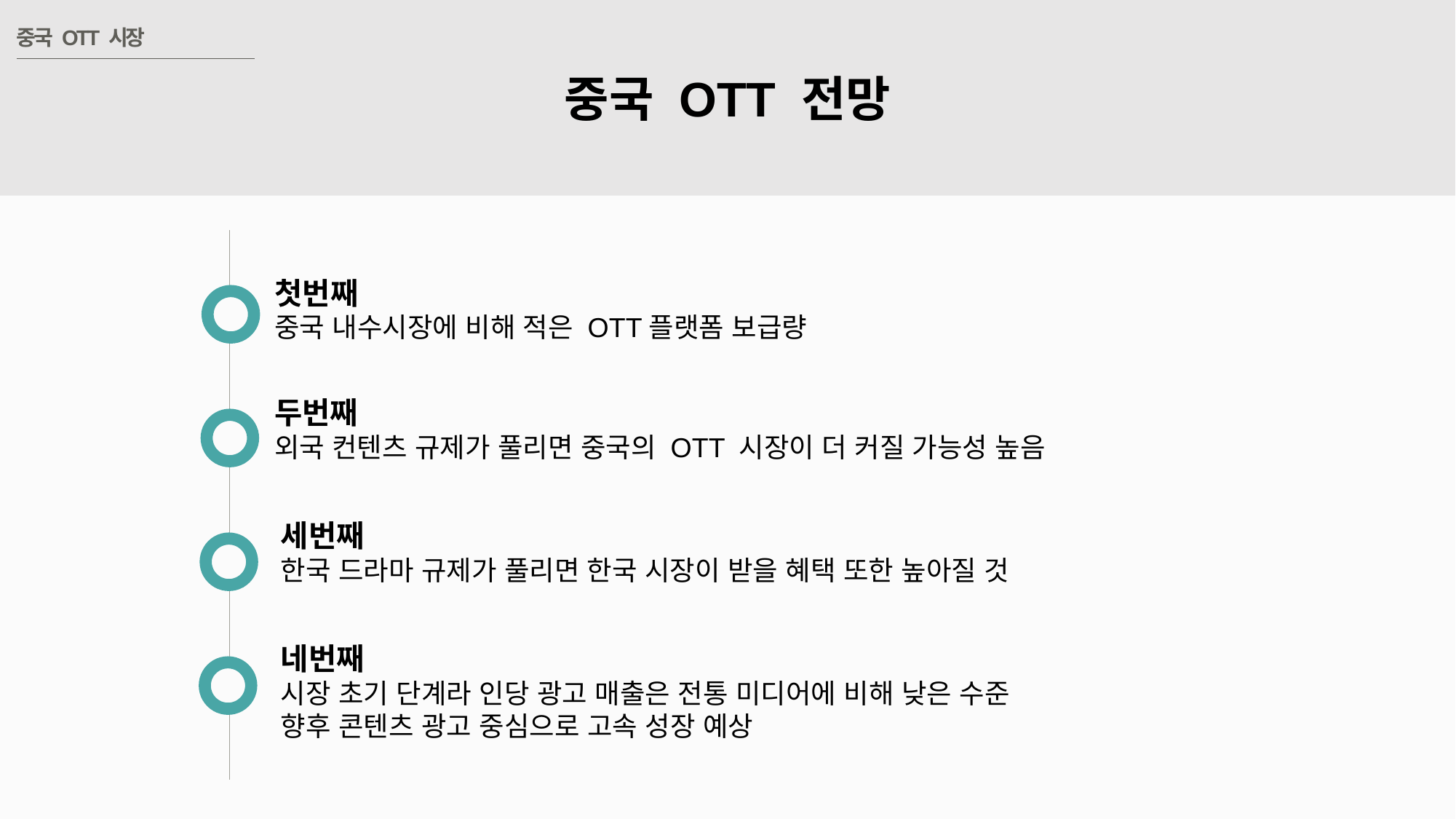

중국 OTT 시장
중국 OTT 전망

첫번째
중국 내수시장에 비해 적은 OTT플랫폼 보급량
두번째
외국 컨텐츠 규제가 풀리면 중국의 OTT 시장이 더 커질 가능성 높음
세번째
한국 드라마 규제가 풀리면 한국 시장이 받을 혜택 또한 높아질 것
네번째
시장 초기 단계라 인당 광고 매출은 전통 미디어에 비해 낮은 수준
향후 콘텐츠 광고 중심으로 고속 성장 예상